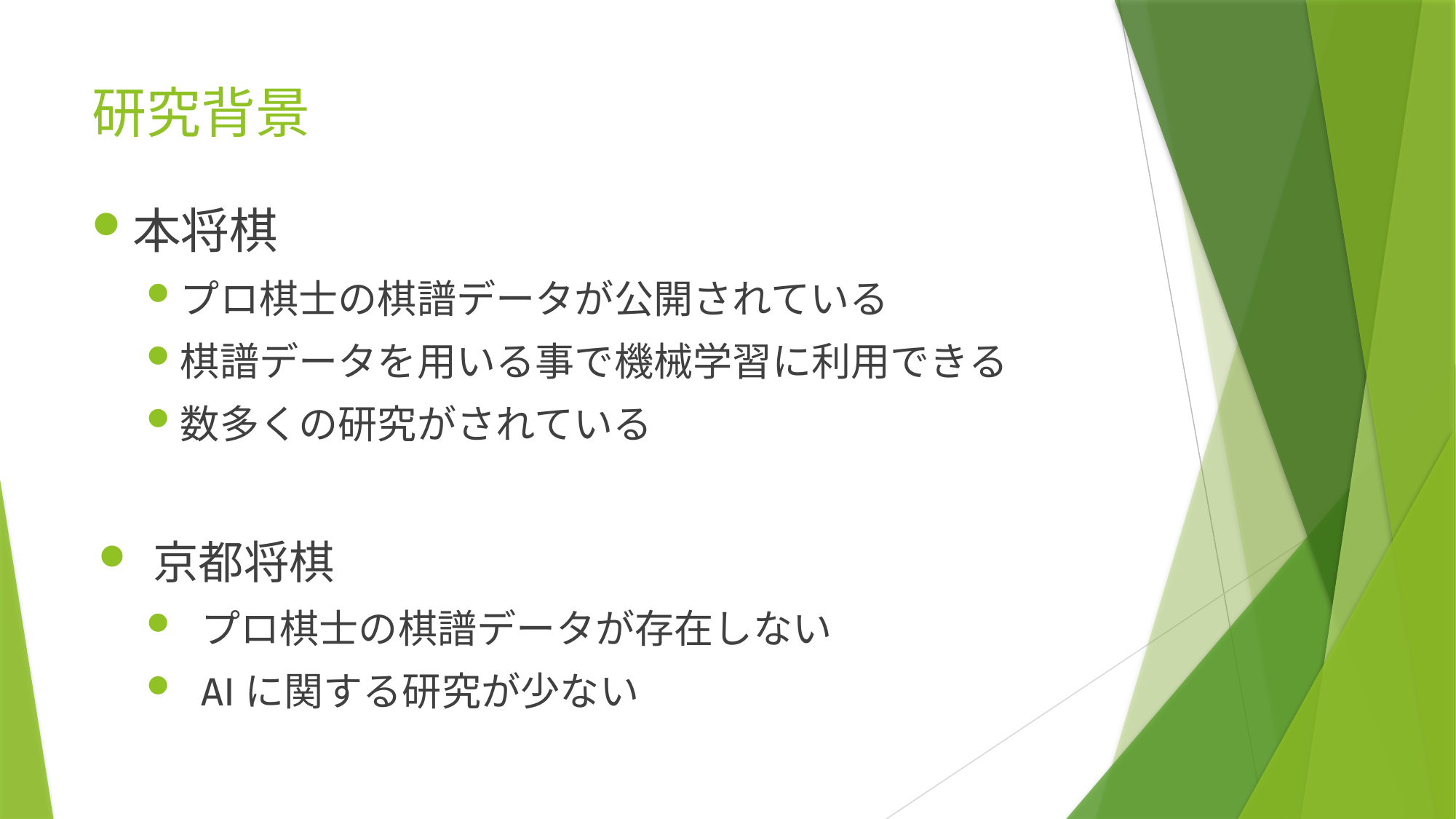

# 研究背景
本将棋
プロ棋士の棋譜データが公開されている
棋譜データを用いる事で機械学習に利用できる
数多くの研究がされている

京都将棋
プロ棋士の棋譜データが存在しない
AIに関する研究が少ない